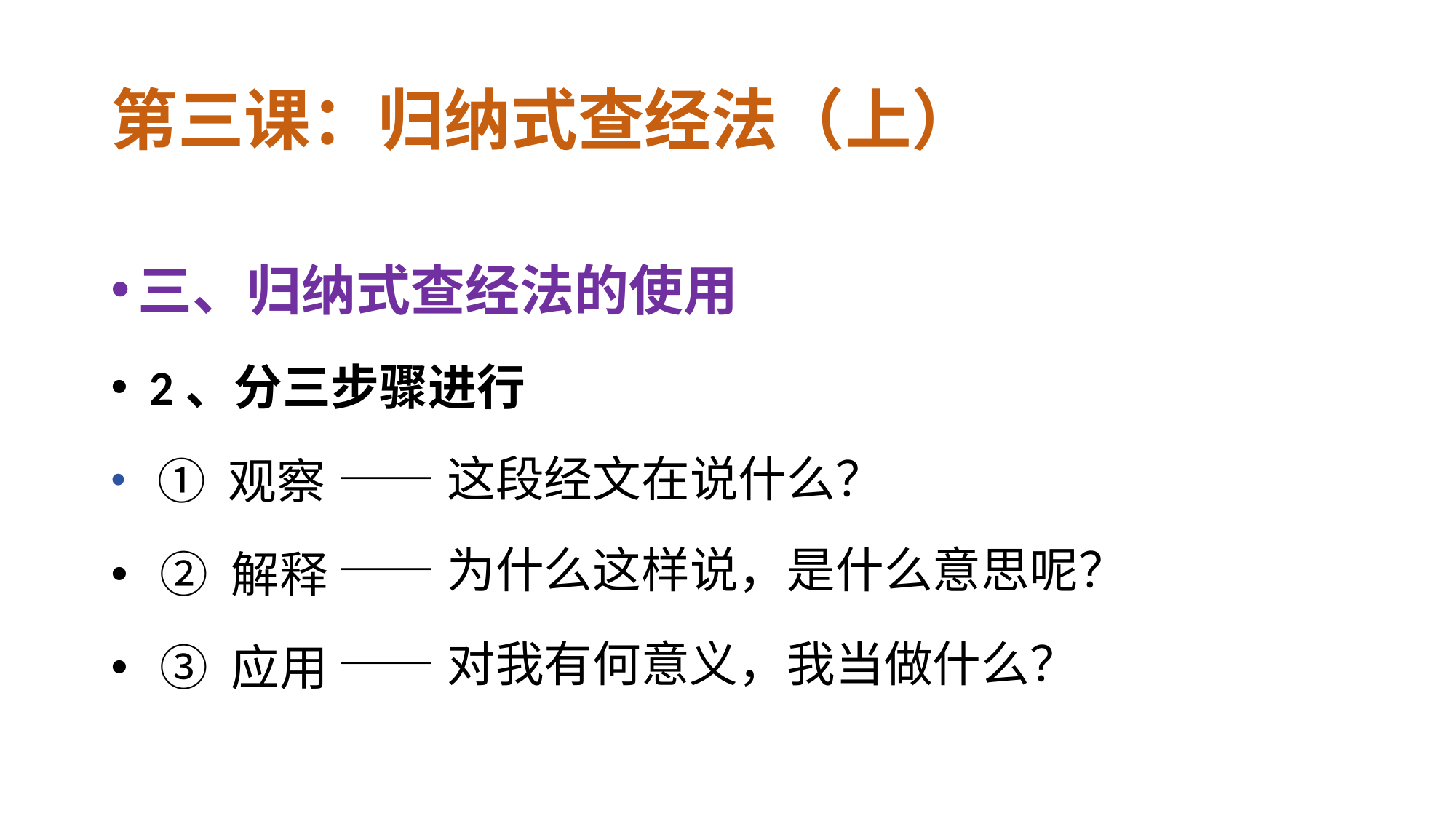

# 第三课：归纳式查经法（上）
三、归纳式查经法的使用
 2、分三步骤进行
  ① 观察
  ② 解释
  ③ 应用
——这段经文在说什么？
——为什么这样说，是什么意思呢？
——对我有何意义，我当做什么？